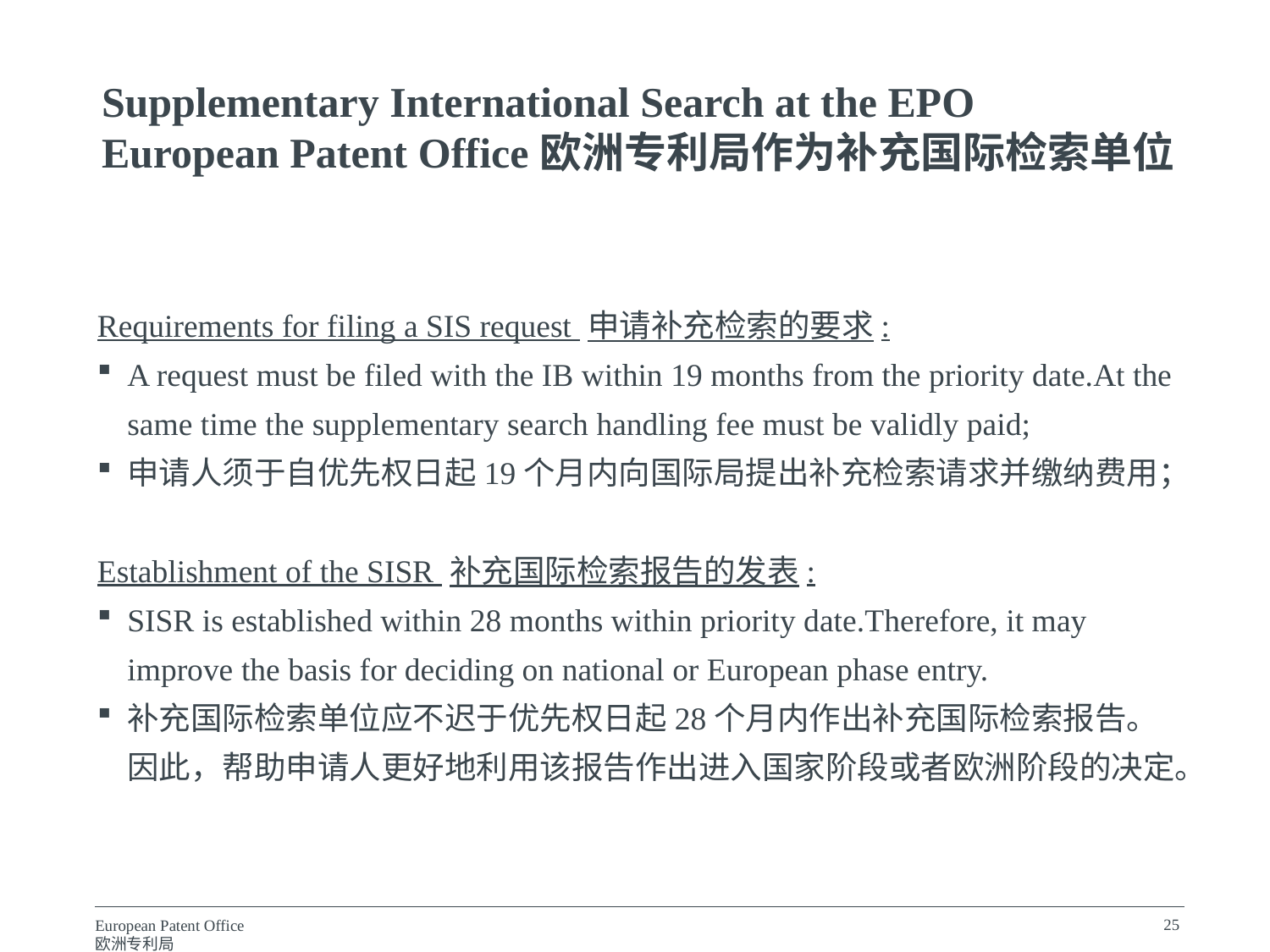

Supplementary International Search at the EPO
European Patent Office欧洲专利局作为补充国际检索单位

Requirements for filing a SIS request 申请补充检索的要求:
A request must be filed with the IB within 19 months from the priority date.At the same time the supplementary search handling fee must be validly paid;
申请人须于自优先权日起19个月内向国际局提出补充检索请求并缴纳费用；

Establishment of the SISR 补充国际检索报告的发表:
SISR is established within 28 months within priority date.Therefore, it may improve the basis for deciding on national or European phase entry.
补充国际检索单位应不迟于优先权日起28个月内作出补充国际检索报告。因此，帮助申请人更好地利用该报告作出进入国家阶段或者欧洲阶段的决定。
25